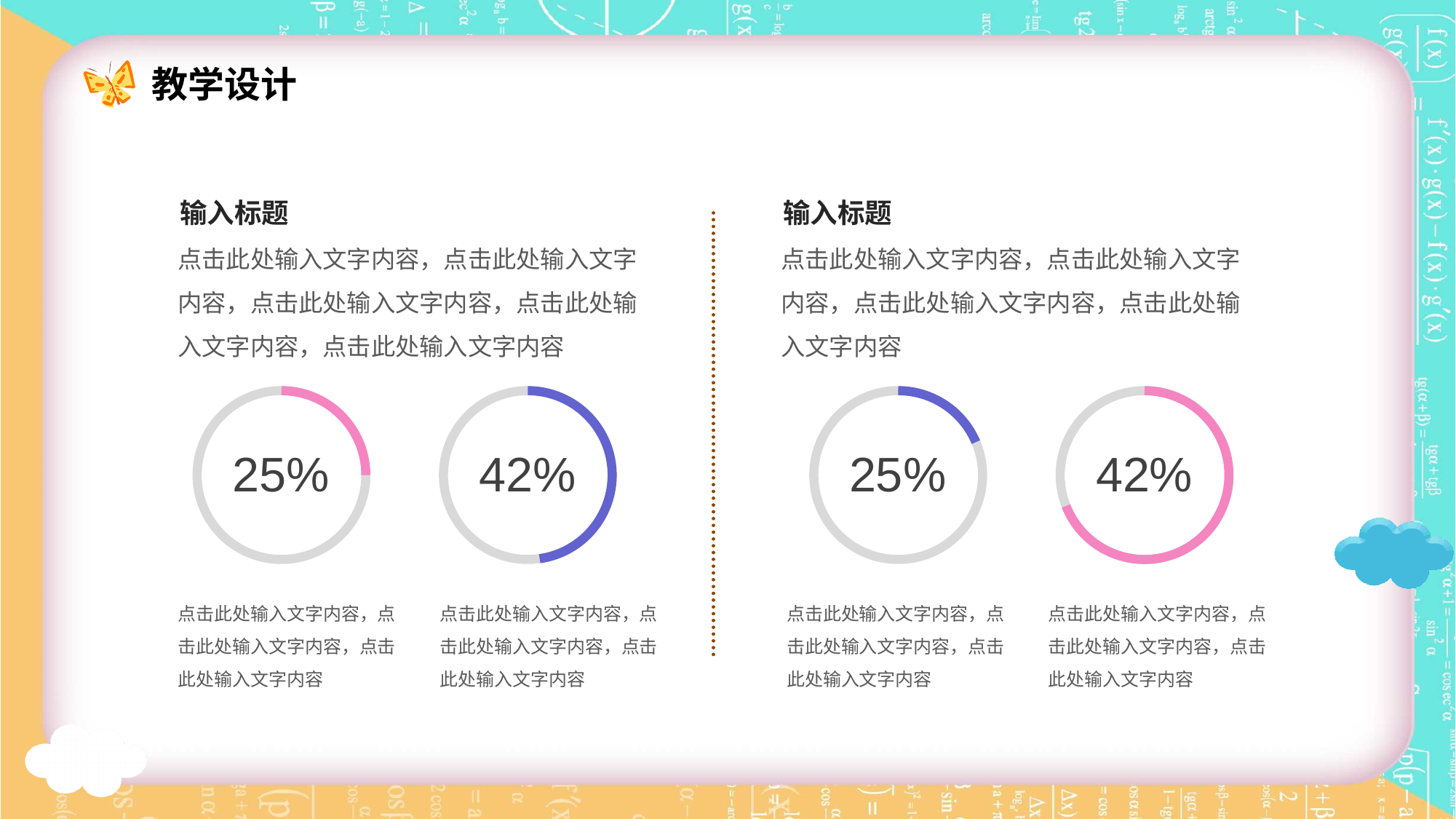

输入标题
输入标题
点击此处输入文字内容，点击此处输入文字内容，点击此处输入文字内容，点击此处输入文字内容，点击此处输入文字内容
点击此处输入文字内容，点击此处输入文字内容，点击此处输入文字内容，点击此处输入文字内容

25%
42%
25%
42%
点击此处输入文字内容，点击此处输入文字内容，点击此处输入文字内容
点击此处输入文字内容，点击此处输入文字内容，点击此处输入文字内容
点击此处输入文字内容，点击此处输入文字内容，点击此处输入文字内容
点击此处输入文字内容，点击此处输入文字内容，点击此处输入文字内容